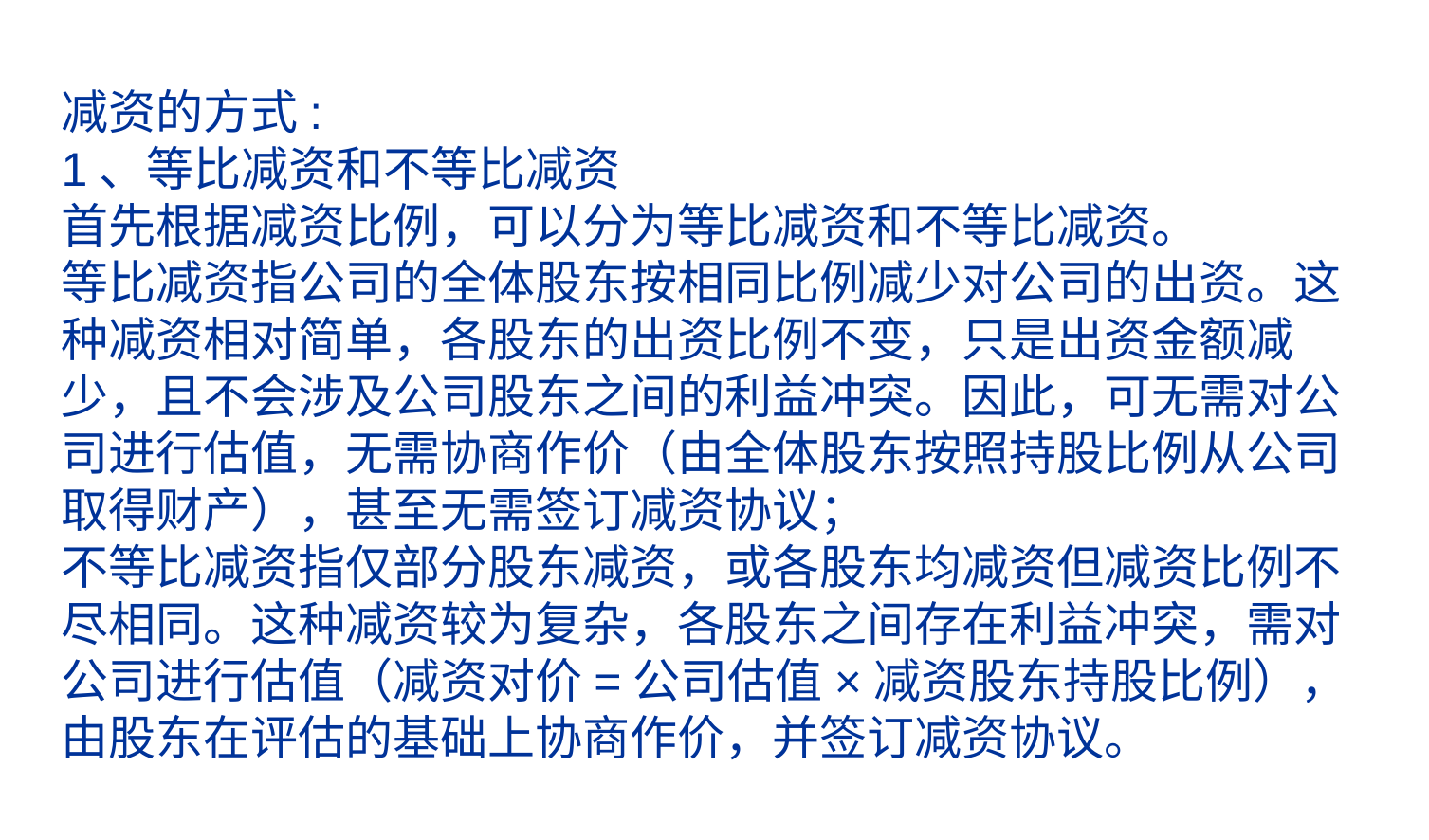

# 减资的方式: 1、等比减资和不等比减资 首先根据减资比例，可以分为等比减资和不等比减资。 等比减资指公司的全体股东按相同比例减少对公司的出资。这种减资相对简单，各股东的出资比例不变，只是出资金额减少，且不会涉及公司股东之间的利益冲突。因此，可无需对公司进行估值，无需协商作价（由全体股东按照持股比例从公司取得财产），甚至无需签订减资协议； 不等比减资指仅部分股东减资，或各股东均减资但减资比例不尽相同。这种减资较为复杂，各股东之间存在利益冲突，需对公司进行估值（减资对价=公司估值×减资股东持股比例），由股东在评估的基础上协商作价，并签订减资协议。